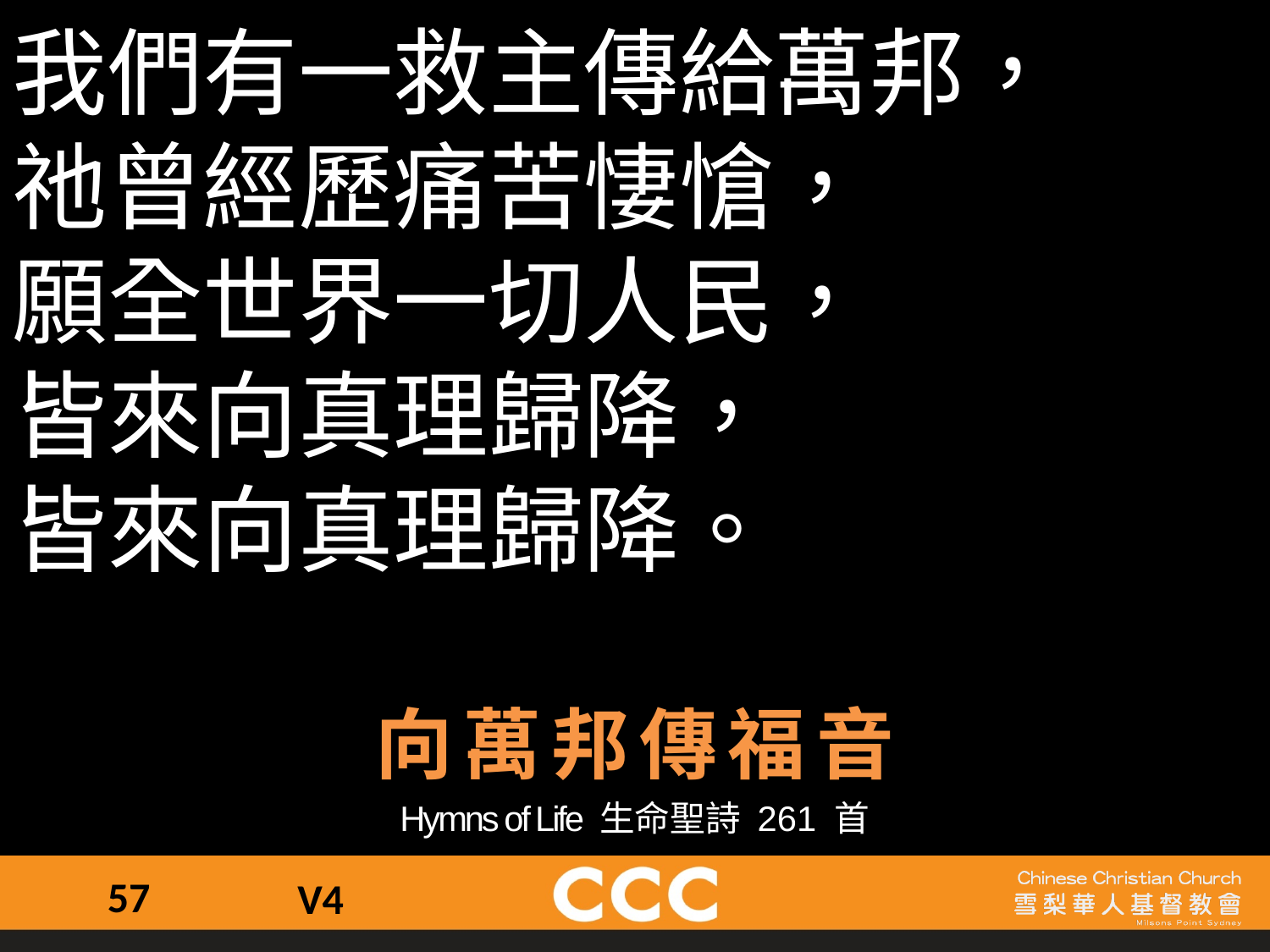

我們有一救主傳給萬邦，
祂曾經歷痛苦悽愴，
願全世界一切人民，
皆來向真理歸降，
皆來向真理歸降。
向萬邦傳福音
Hymns of Life 生命聖詩 261 首
57
V4